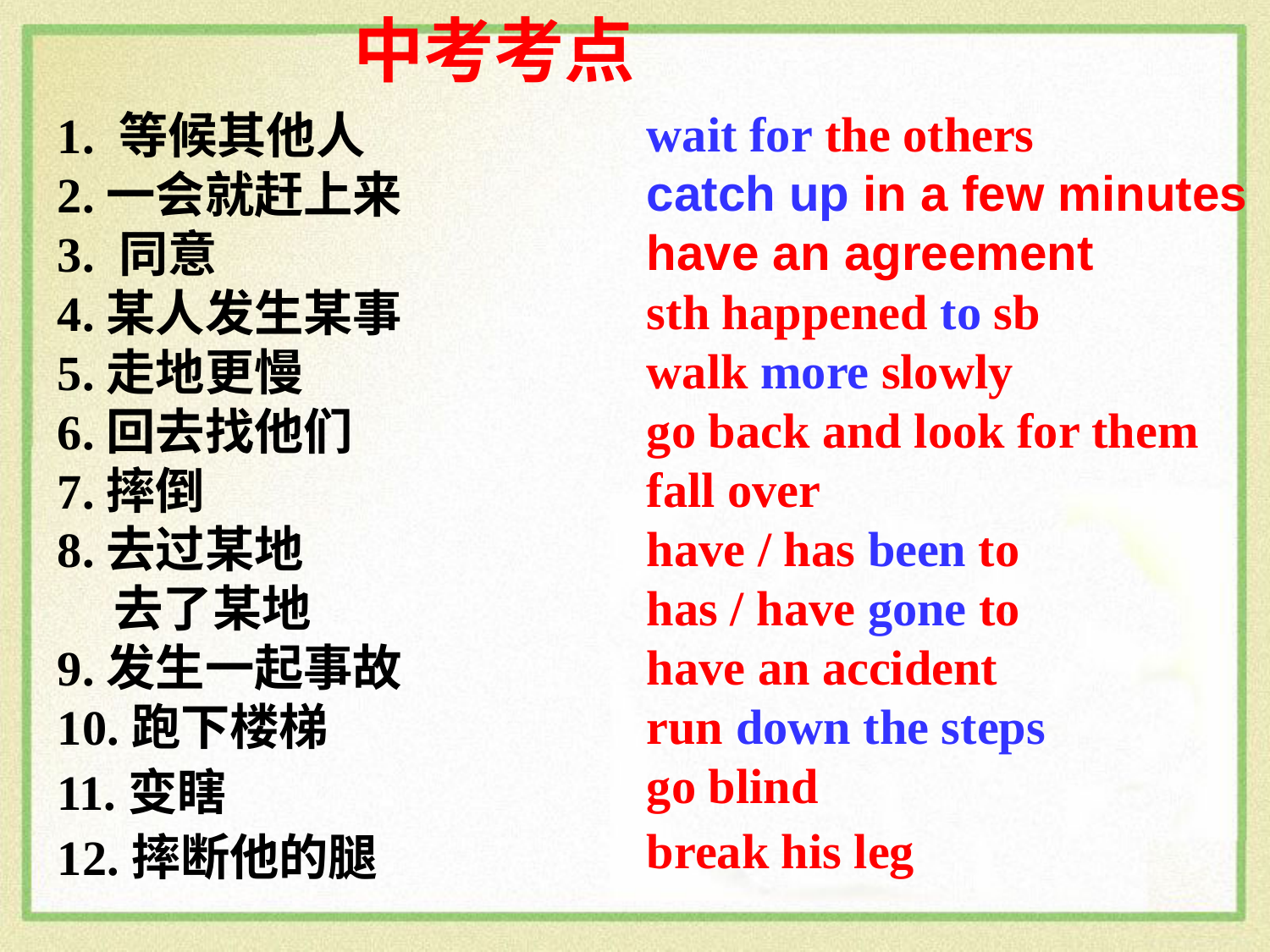

中考考点
wait for the others
catch up in a few minutes
have an agreement
sth happened to sb
walk more slowly
go back and look for them
fall over
have / has been to
has / have gone to
have an accident
run down the steps
go blind
break his leg

1. 等候其他人
2.一会就赶上来
3. 同意
4.某人发生某事
5.走地更慢
6.回去找他们
7.摔倒
8.去过某地
    去了某地
9.发生一起事故
10.跑下楼梯
11.变瞎
12.摔断他的腿